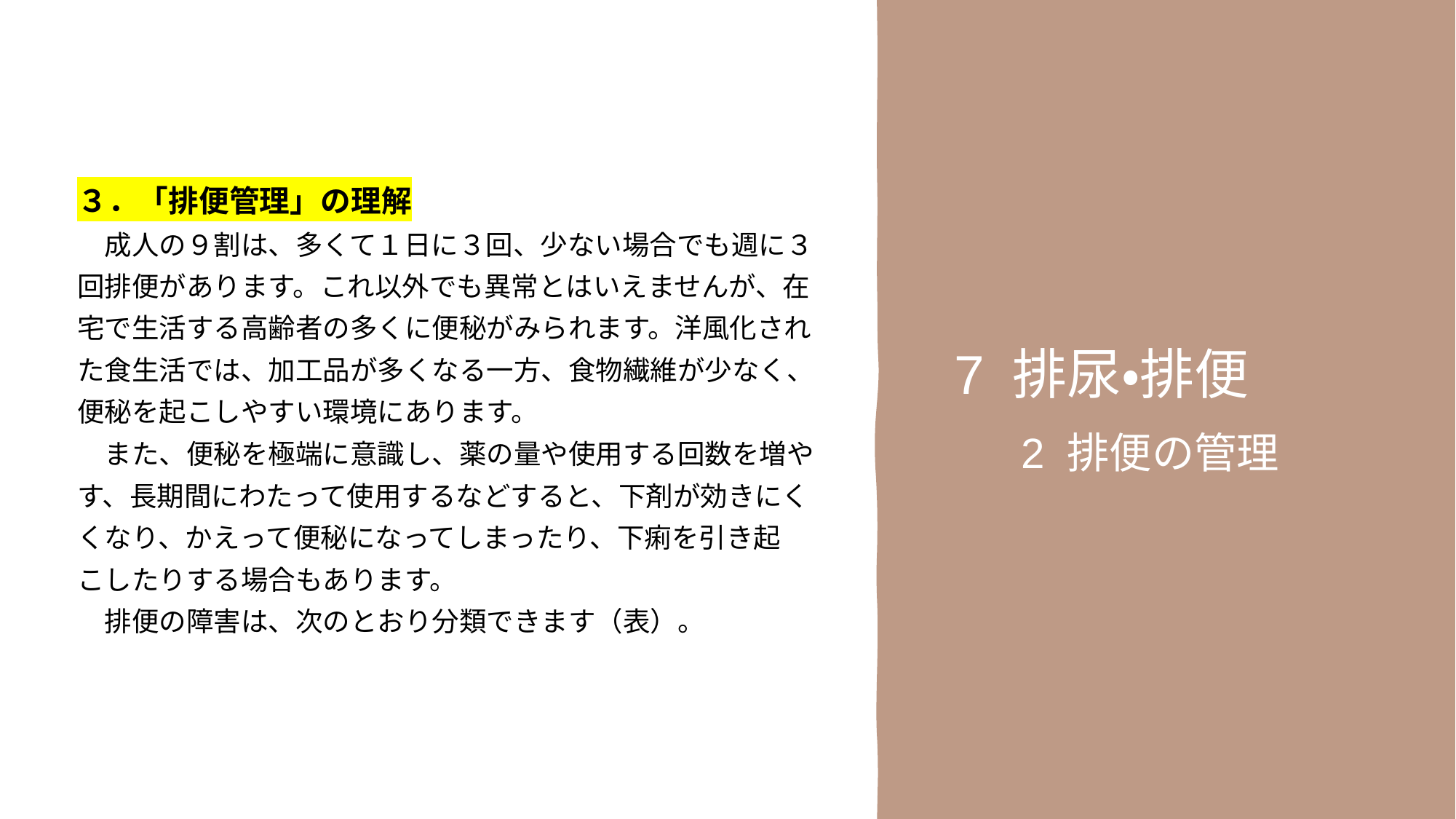

３．「排便管理」の理解
　成人の９割は、多くて１日に３回、少ない場合でも週に３
回排便があります。これ以外でも異常とはいえませんが、在
宅で生活する高齢者の多くに便秘がみられます。洋風化され
た食生活では、加工品が多くなる一方、食物繊維が少なく、
便秘を起こしやすい環境にあります。
　また、便秘を極端に意識し、薬の量や使用する回数を増や
す、長期間にわたって使用するなどすると、下剤が効きにく
くなり、かえって便秘になってしまったり、下痢を引き起
こしたりする場合もあります。
　排便の障害は、次のとおり分類できます（表）。
7 排尿・排便
　2 排便の管理